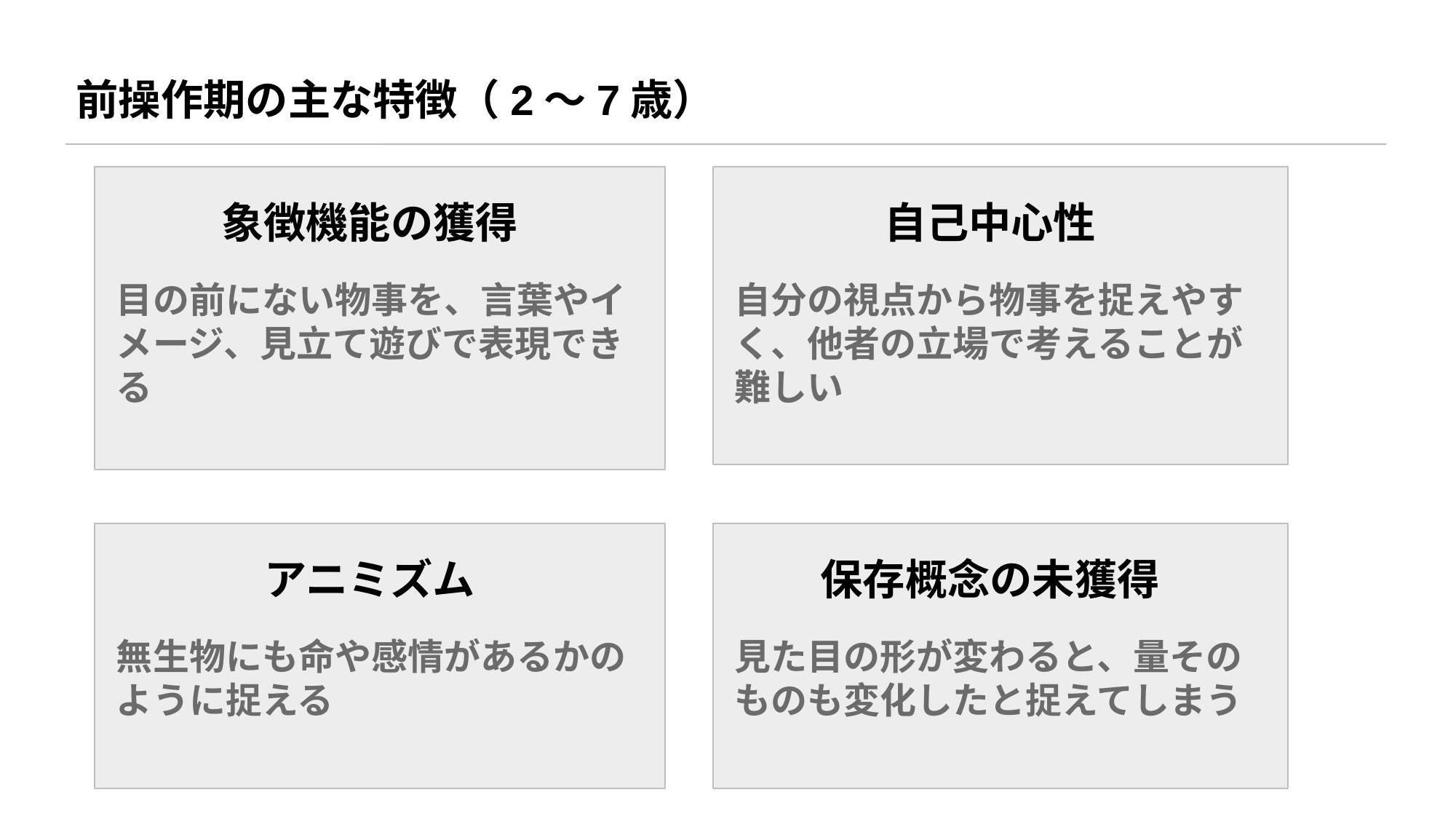

前操作期の主な特徴（2〜7歳）

象徴機能の獲得
自己中心性
目の前にない物事を、言葉やイメージ、見立て遊びで表現できる
自分の視点から物事を捉えやすく、他者の立場で考えることが難しい

アニミズム
保存概念の未獲得
無生物にも命や感情があるかのように捉える
見た目の形が変わると、量そのものも変化したと捉えてしまう